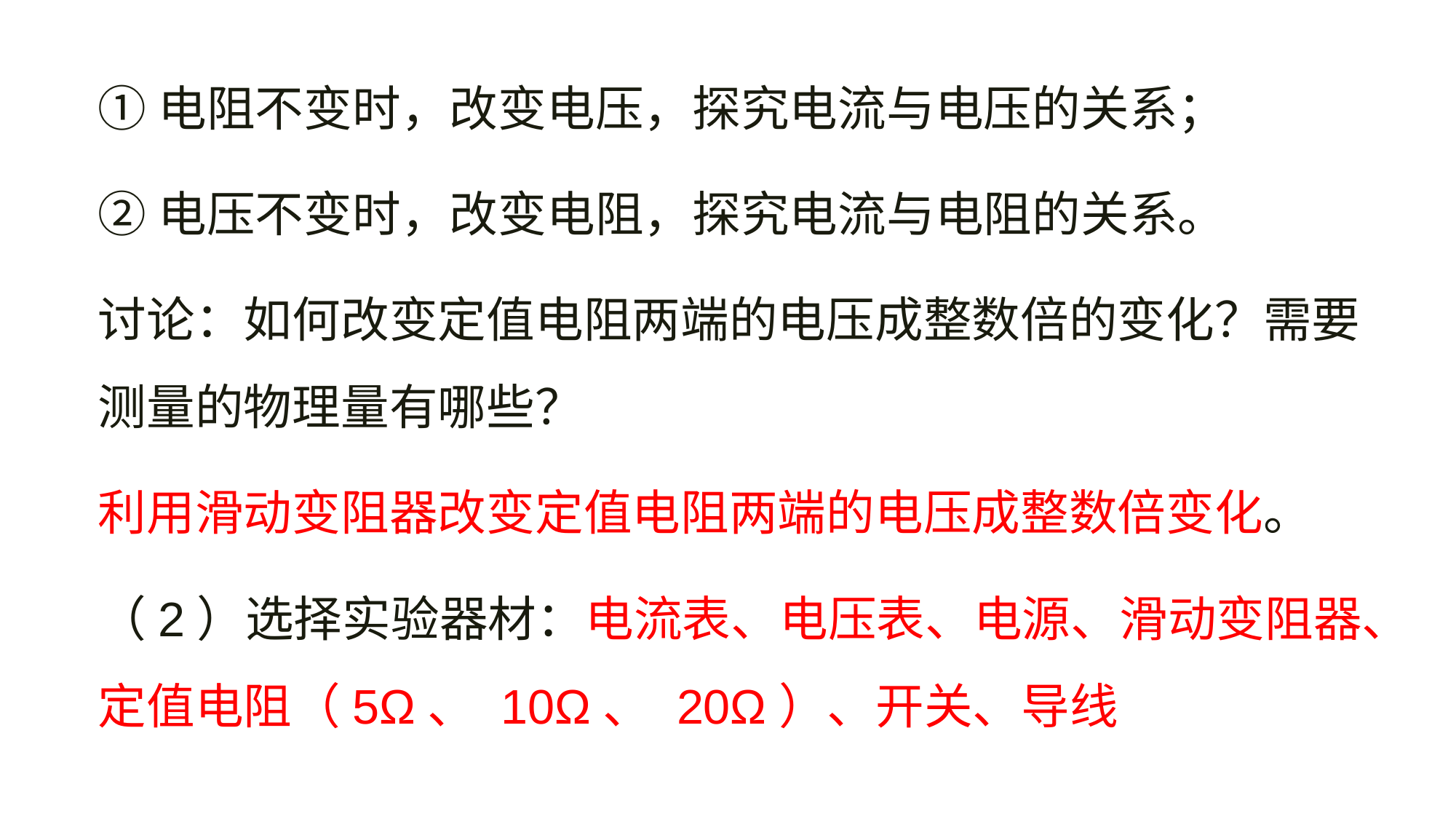

①电阻不变时，改变电压，探究电流与电压的关系；
②电压不变时，改变电阻，探究电流与电阻的关系。
讨论：如何改变定值电阻两端的电压成整数倍的变化？需要测量的物理量有哪些？
利用滑动变阻器改变定值电阻两端的电压成整数倍变化。
（2）选择实验器材：电流表、电压表、电源、滑动变阻器、定值电阻（5Ω、 10Ω、 20Ω）、开关、导线